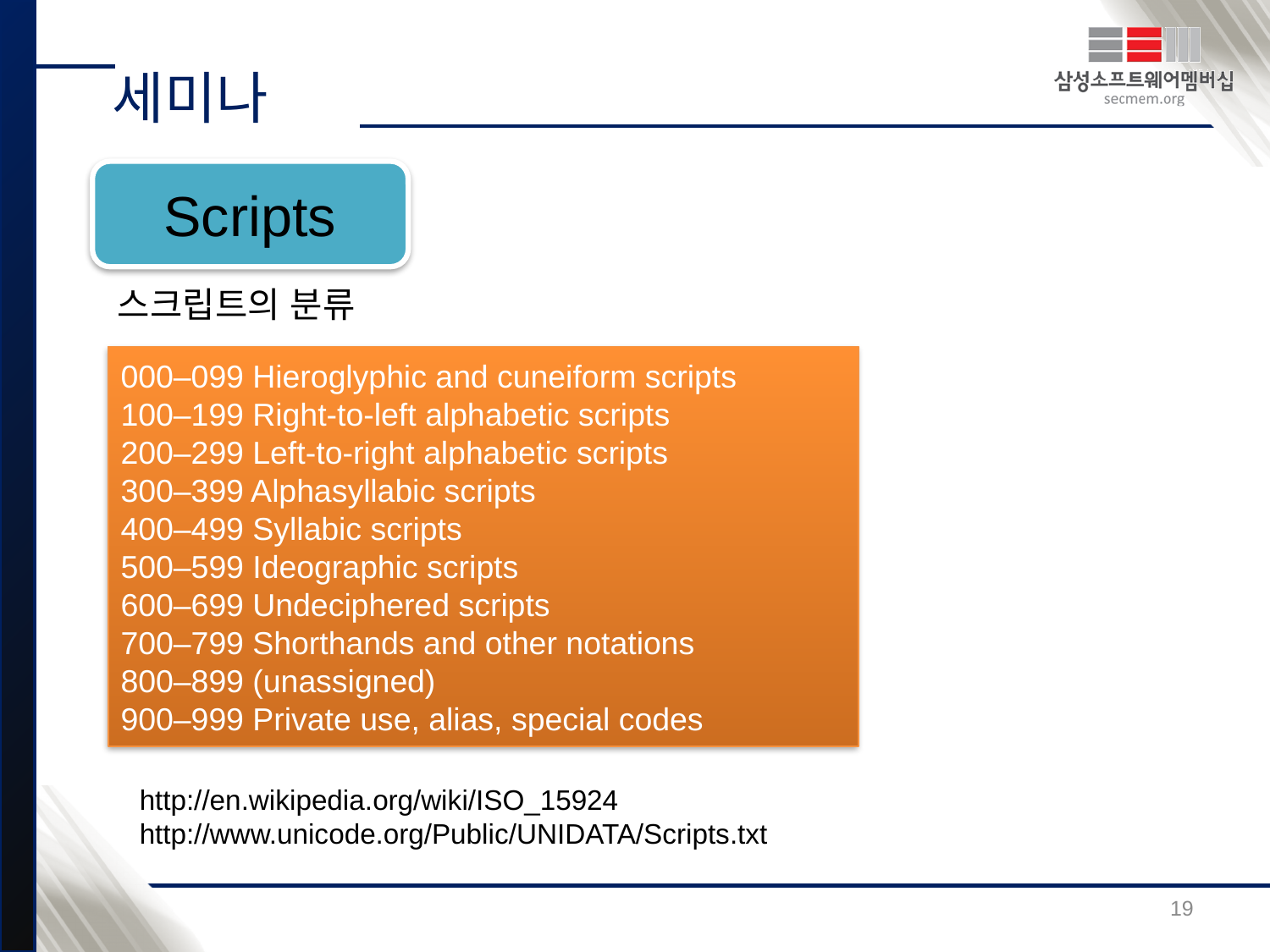

세미나
Scripts
스크립트의 분류
000–099 Hieroglyphic and cuneiform scripts
100–199 Right-to-left alphabetic scripts
200–299 Left-to-right alphabetic scripts
300–399 Alphasyllabic scripts
400–499 Syllabic scripts
500–599 Ideographic scripts
600–699 Undeciphered scripts
700–799 Shorthands and other notations
800–899 (unassigned)
900–999 Private use, alias, special codes
http://en.wikipedia.org/wiki/ISO_15924
http://www.unicode.org/Public/UNIDATA/Scripts.txt
19